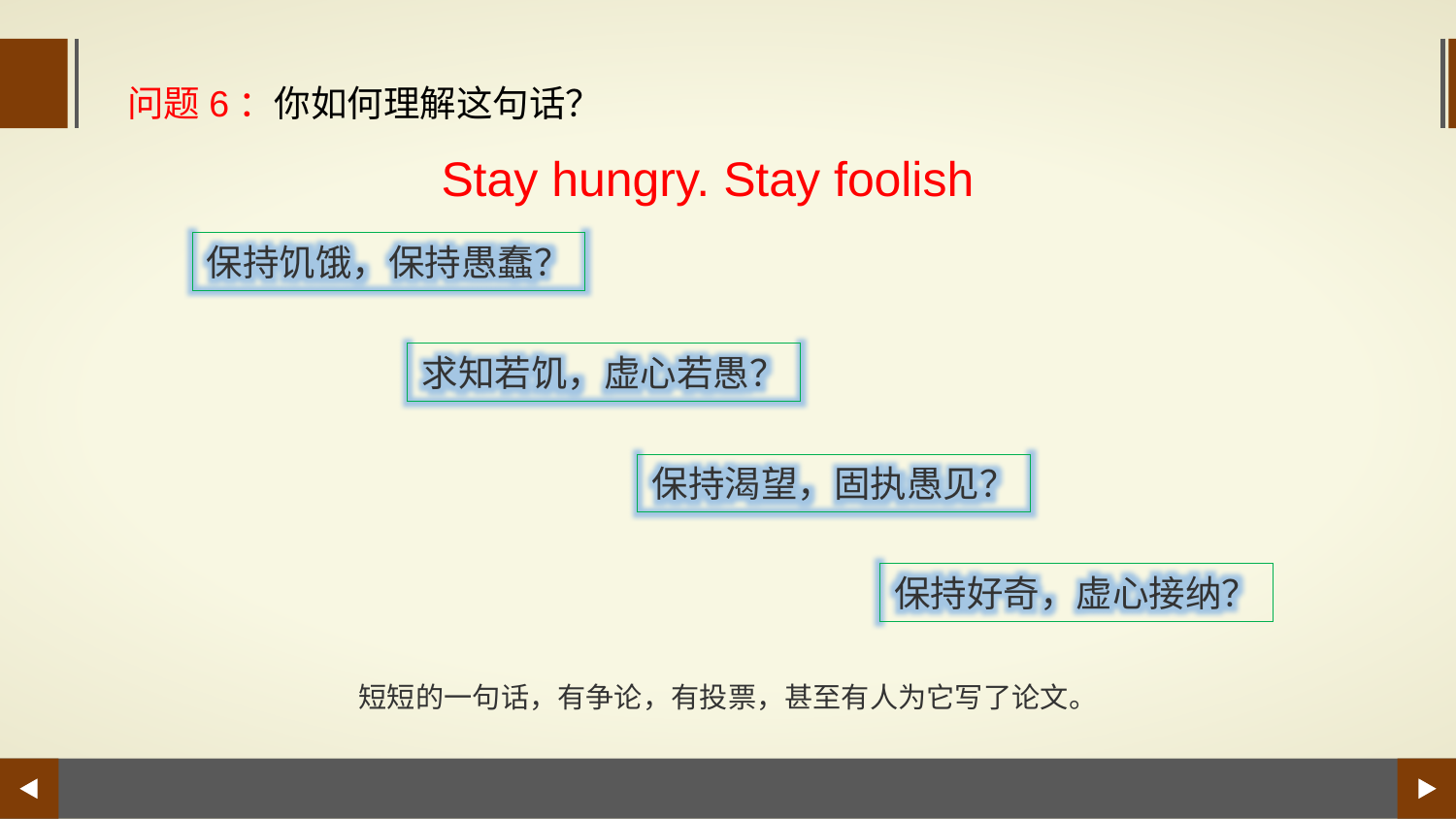

问题6：你如何理解这句话？
Stay hungry. Stay foolish
保持饥饿，保持愚蠢？
求知若饥，虚心若愚？
保持渴望，固执愚见？
保持好奇，虚心接纳？
短短的一句话，有争论，有投票，甚至有人为它写了论文。